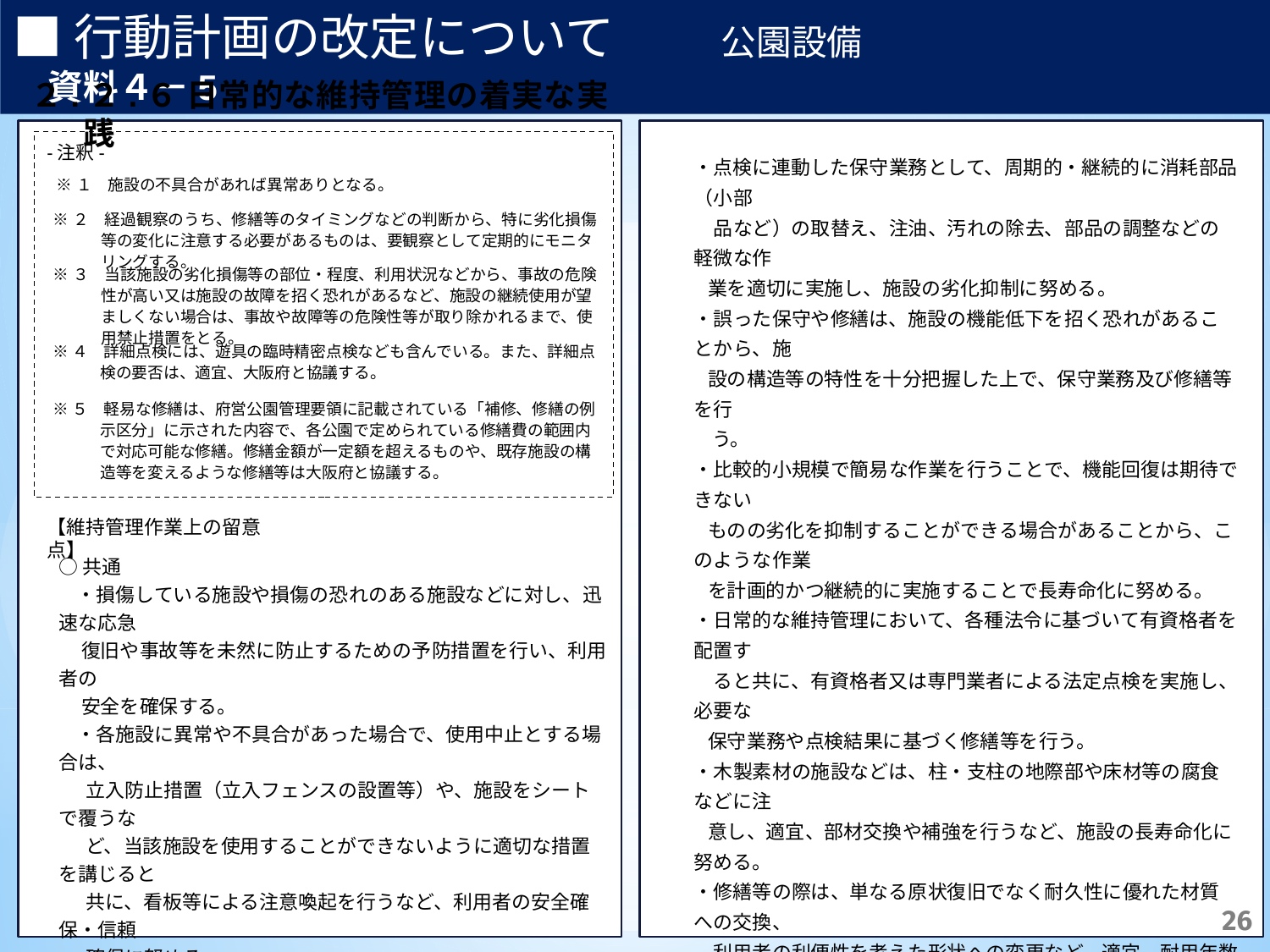

■行動計画の改定について　　　公園設備　　　　　　　　　　　　資料４－5
２.２.６ 日常的な維持管理の着実な実践
【補足】	体制は主に行っている実施主体を記載しており、これによらない場合もある。
※1	日常点検の頻度は当該路線により異なり、交通量2万台/日以上の路線では週2回、それ以外では週1回の頻度で実施。
※2	臨時的に行う緊急点検等は必要に応じて随意実施。

【補足】	体制は主に行っている実施主体を記載しており、これによらない場合もある。
※1	日常点検の頻度は当該路線により異なり、交通量2万台/日以上の路線では週2回、それ以外では週1回の頻度で実施。
※2	臨時的に行う緊急点検等は必要に応じて随意実施。

-注釈-
・点検に連動した保守業務として、周期的・継続的に消耗部品（小部
　品など）の取替え、注油、汚れの除去、部品の調整などの軽微な作
  業を適切に実施し、施設の劣化抑制に努める。
・誤った保守や修繕は、施設の機能低下を招く恐れがあることから、施
  設の構造等の特性を十分把握した上で、保守業務及び修繕等を行
   う。
・比較的小規模で簡易な作業を行うことで、機能回復は期待できない
  ものの劣化を抑制することができる場合があることから、このような作業
  を計画的かつ継続的に実施することで長寿命化に努める。
・日常的な維持管理において、各種法令に基づいて有資格者を配置す
　ると共に、有資格者又は専門業者による法定点検を実施し、必要な
  保守業務や点検結果に基づく修繕等を行う。
・木製素材の施設などは、柱・支柱の地際部や床材等の腐食などに注
  意し、適宜、部材交換や補強を行うなど、施設の長寿命化に努める。
・修繕等の際は、単なる原状復旧でなく耐久性に優れた材質への交換、
　利用者の利便性を考えた形状への変更など、適宜、耐用年数の向上
　や機能付加などにも配慮する。
　  また、事案に応じて、適宜、専門業者による修繕等の対応により施
  工品質の向上に努める。
・多くの異なる目的・用途の施設が存在するため、施設の劣化状況に加
　えて、施設の重要性（機能停止時の公園利用の影響性等）や設
  備の耐用年数（製造メーカーの推奨年数も含め）、事故の危険性、
  ＬＣＣなどを考慮し、緊急性の高いものから、順次修繕等を行う。

※１　施設の不具合があれば異常ありとなる。
※２　経過観察のうち、修繕等のタイミングなどの判断から、特に劣化損傷等の変化に注意する必要があるものは、要観察として定期的にモニタリングする。
※３　当該施設の劣化損傷等の部位・程度、利用状況などから、事故の危険性が高い又は施設の故障を招く恐れがあるなど、施設の継続使用が望ましくない場合は、事故や故障等の危険性等が取り除かれるまで、使用禁止措置をとる。

※４　詳細点検には、遊具の臨時精密点検なども含んでいる。また、詳細点検の要否は、適宜、大阪府と協議する。

※５　軽易な修繕は、府営公園管理要領に記載されている「補修、修繕の例示区分」に示された内容で、各公園で定められている修繕費の範囲内で対応可能な修繕。修繕金額が一定額を超えるものや、既存施設の構造等を変えるような修繕等は大阪府と協議する。
【維持管理作業上の留意点】
○共通
   ・損傷している施設や損傷の恐れのある施設などに対し、迅速な応急
    復旧や事故等を未然に防止するための予防措置を行い、利用者の
    安全を確保する。
   ・各施設に異常や不具合があった場合で、使用中止とする場合は、
     立入防止措置（立入フェンスの設置等）や、施設をシートで覆うな
     ど、当該施設を使用することができないように適切な措置を講じると
     共に、看板等による注意喚起を行うなど、利用者の安全確保・信頼
     確保に努める。
  ・施設の清掃や除草は周辺状況に応じて、施設の機能や環境を損わ
    ないよう維持管理する。

26